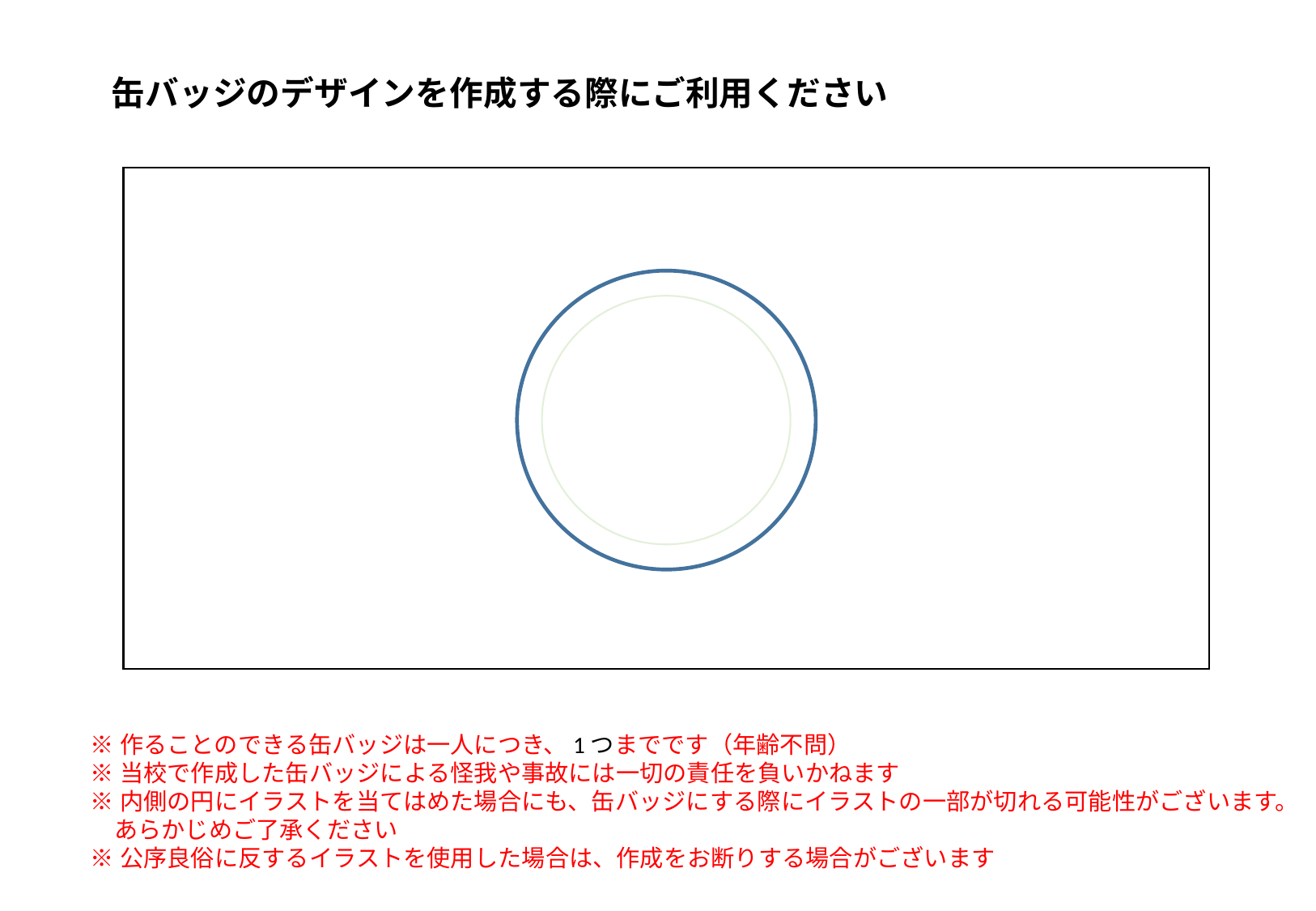

缶バッジのデザインを作成する際にご利用ください

※作ることのできる缶バッジは一人につき、1つまでです（年齢不問）
※当校で作成した缶バッジによる怪我や事故には一切の責任を負いかねます
※内側の円にイラストを当てはめた場合にも、缶バッジにする際にイラストの一部が切れる可能性がございます。
　あらかじめご了承ください
※公序良俗に反するイラストを使用した場合は、作成をお断りする場合がございます